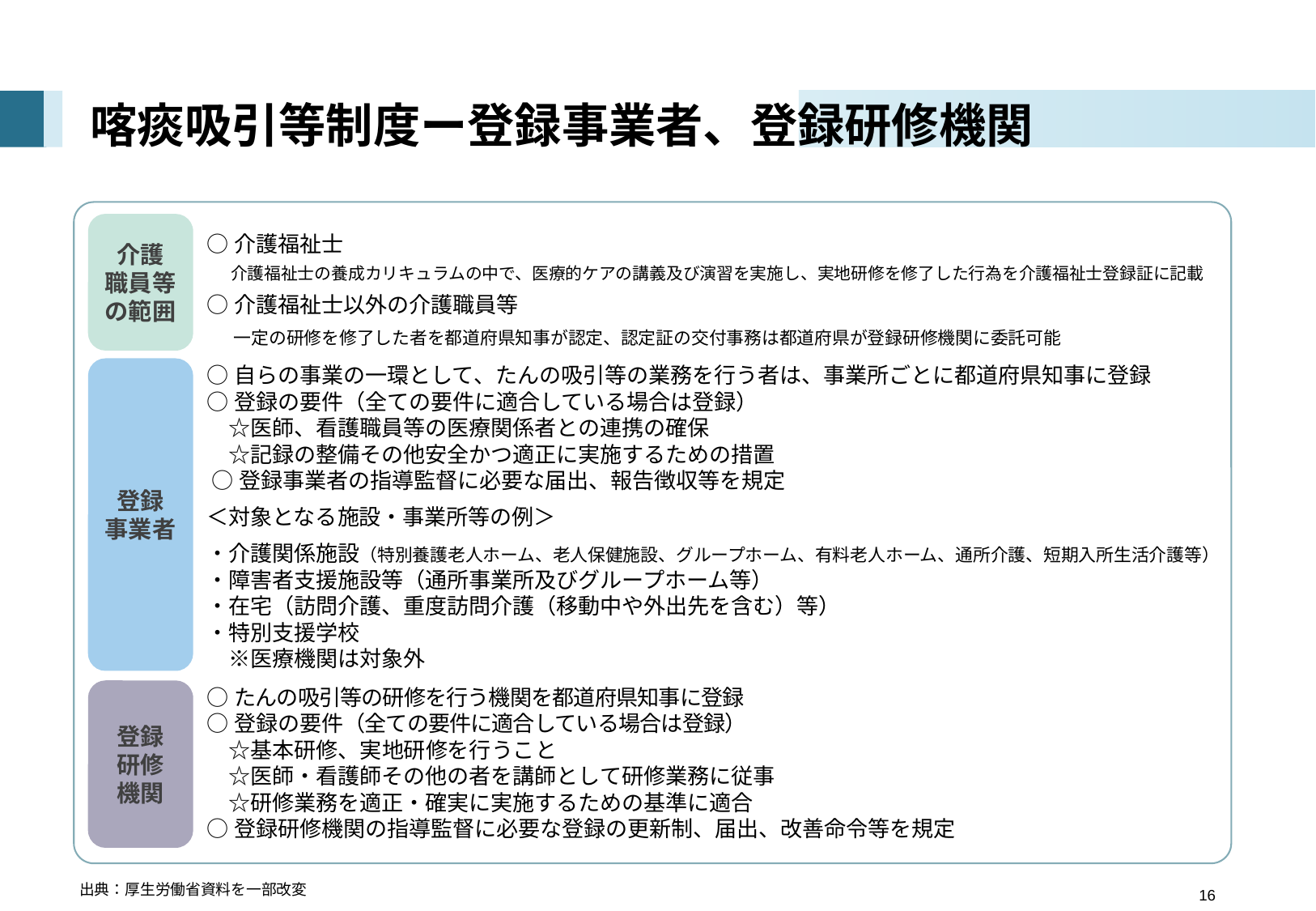

# 喀痰吸引等制度ー登録事業者、登録研修機関

介護
職員等の範囲
○介護福祉士
　介護福祉士の養成カリキュラムの中で、医療的ケアの講義及び演習を実施し、実地研修を修了した行為を介護福祉士登録証に記載
○介護福祉士以外の介護職員等
　一定の研修を修了した者を都道府県知事が認定、認定証の交付事務は都道府県が登録研修機関に委託可能
登録
事業者
○自らの事業の一環として、たんの吸引等の業務を行う者は、事業所ごとに都道府県知事に登録
○登録の要件（全ての要件に適合している場合は登録）
　☆医師、看護職員等の医療関係者との連携の確保
　☆記録の整備その他安全かつ適正に実施するための措置
 ○登録事業者の指導監督に必要な届出、報告徴収等を規定
＜対象となる施設・事業所等の例＞
・介護関係施設（特別養護老人ホーム、老人保健施設、グループホーム、有料老人ホーム、通所介護、短期入所生活介護等）
・障害者支援施設等（通所事業所及びグループホーム等）
・在宅（訪問介護、重度訪問介護（移動中や外出先を含む）等）
・特別支援学校
　※医療機関は対象外
○たんの吸引等の研修を行う機関を都道府県知事に登録
○登録の要件（全ての要件に適合している場合は登録）
　☆基本研修、実地研修を行うこと
　☆医師・看護師その他の者を講師として研修業務に従事
　☆研修業務を適正・確実に実施するための基準に適合
○登録研修機関の指導監督に必要な登録の更新制、届出、改善命令等を規定
登録
研修
機関
出典：厚生労働省資料を一部改変
　　　　　　　　　　　　　　　　 16